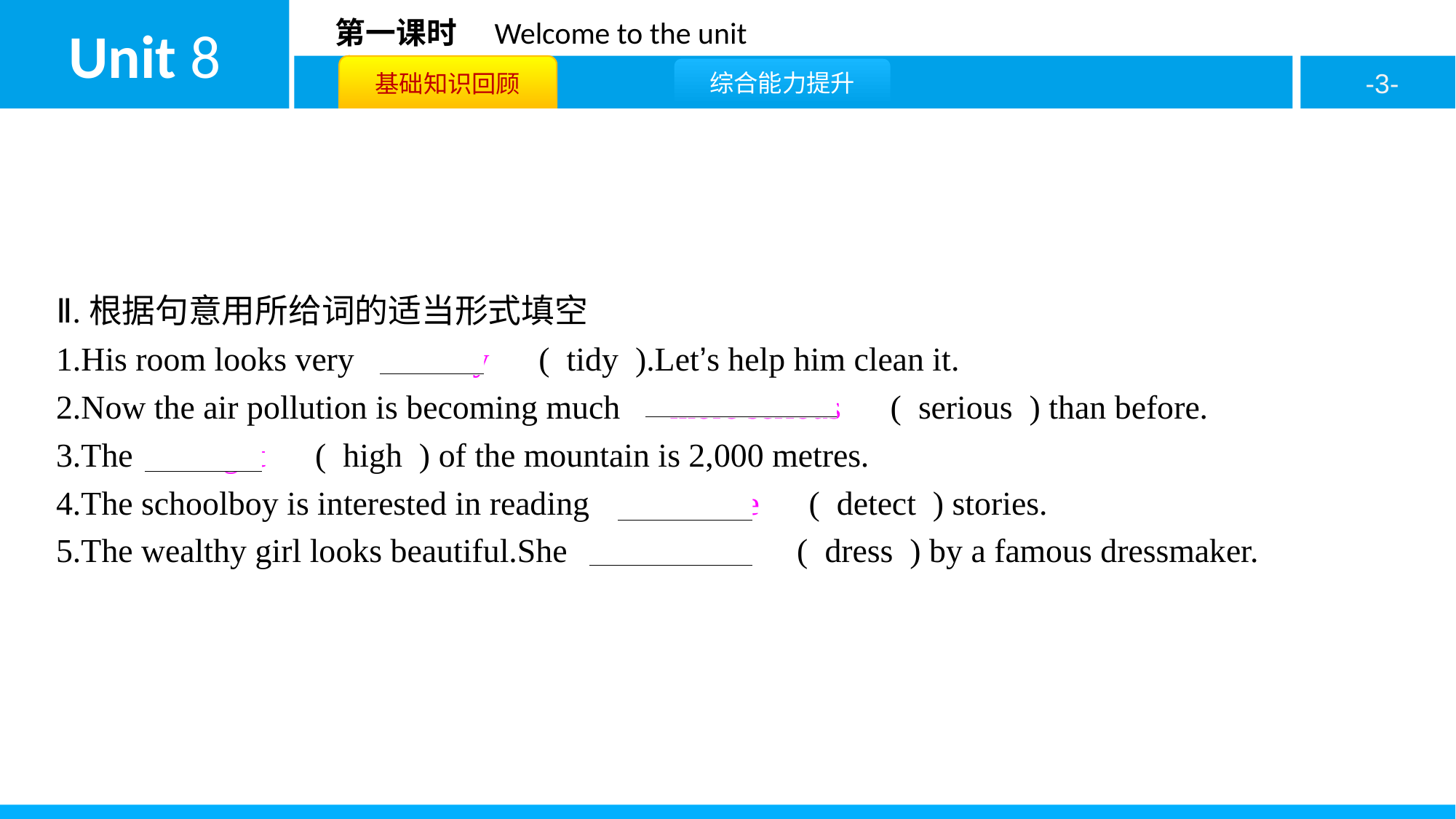

Ⅱ.根据句意用所给词的适当形式填空
1.His room looks very　untidy　(  tidy  ).Let’s help him clean it.
2.Now the air pollution is becoming much　more serious　(  serious  ) than before.
3.The　height　(  high  ) of the mountain is 2,000 metres.
4.The schoolboy is interested in reading　detective　(  detect  ) stories.
5.The wealthy girl looks beautiful.She　is dressed　(  dress  ) by a famous dressmaker.